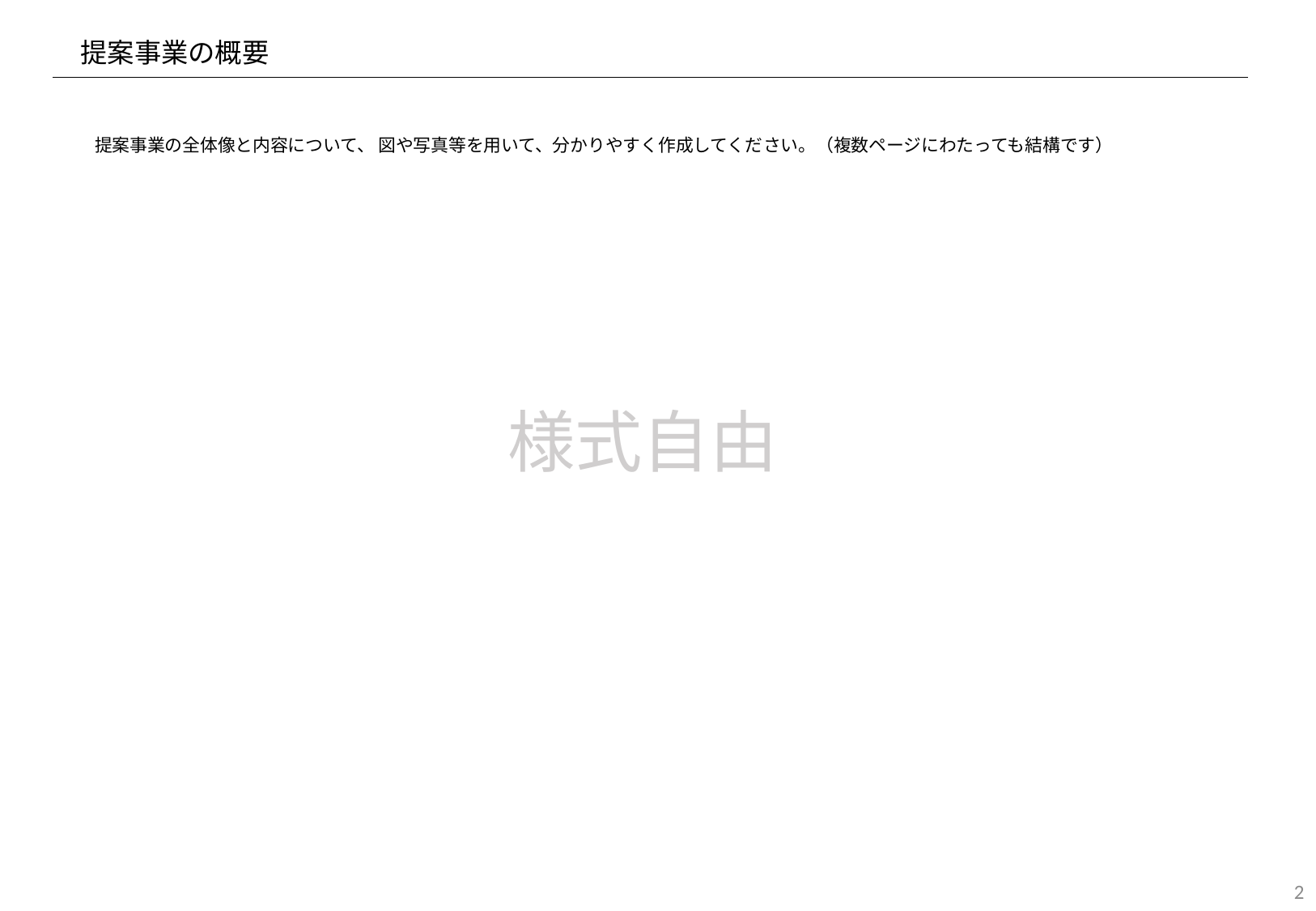

提案事業の概要
提案事業の全体像と内容について、 図や写真等を用いて、分かりやすく作成してください。（複数ページにわたっても結構です）
様式自由
2